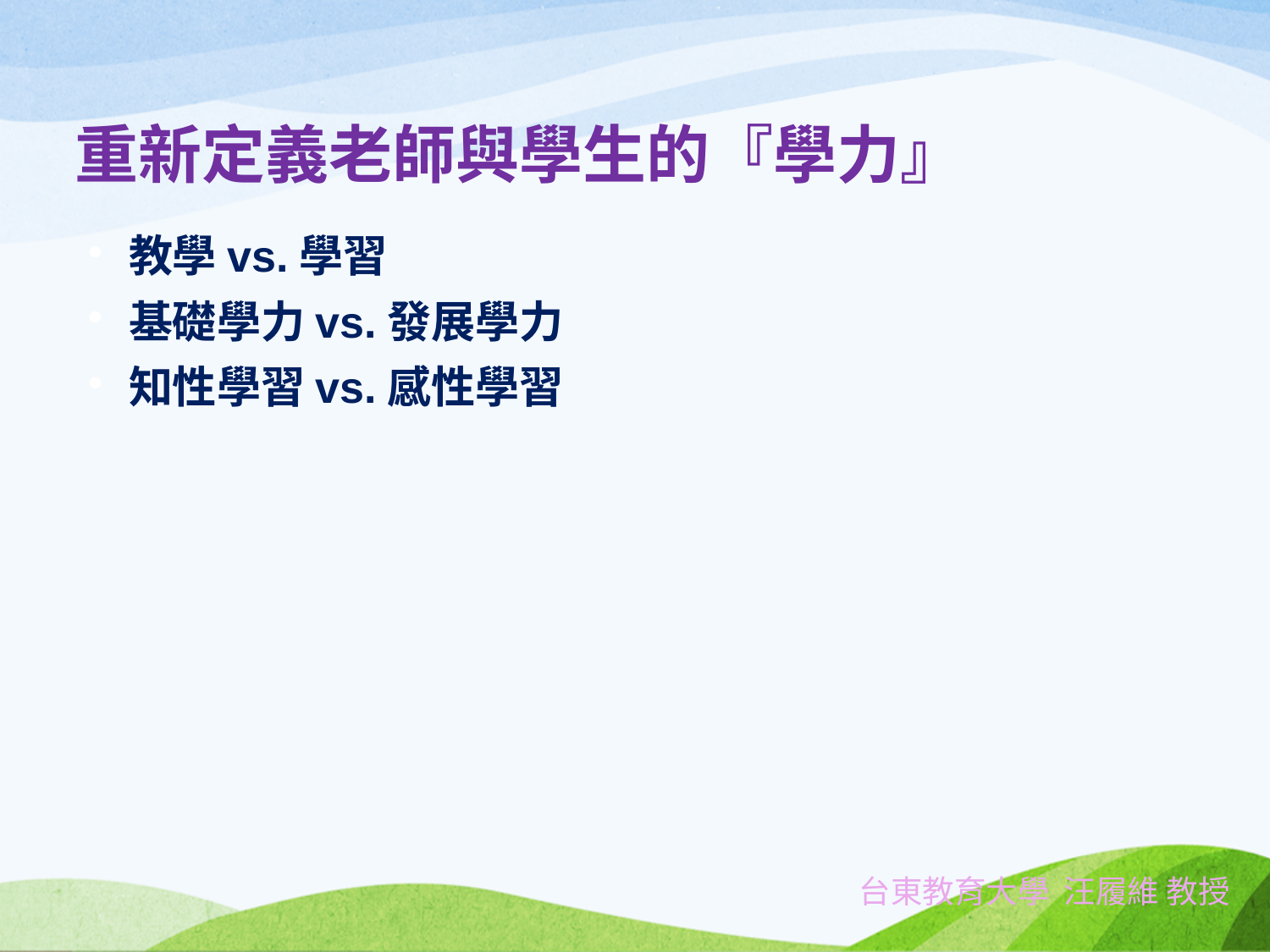

# 重新定義老師與學生的『學力』
教學vs.學習
基礎學力vs.發展學力
知性學習vs.感性學習

台東教育大學  汪履維 教授